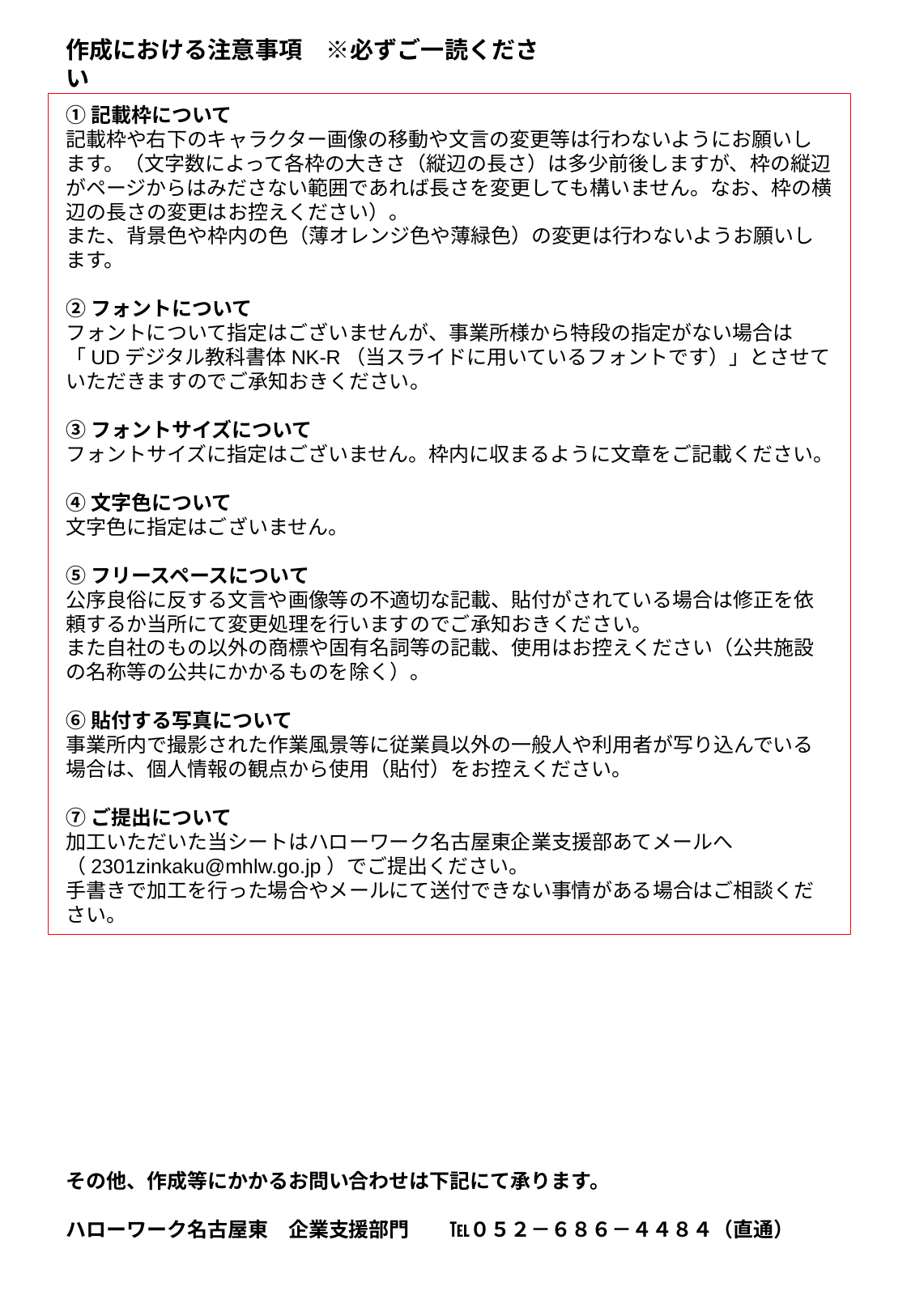

作成における注意事項　※必ずご一読ください
①記載枠について
記載枠や右下のキャラクター画像の移動や文言の変更等は行わないようにお願いします。（文字数によって各枠の大きさ（縦辺の長さ）は多少前後しますが、枠の縦辺がページからはみださない範囲であれば長さを変更しても構いません。なお、枠の横辺の長さの変更はお控えください）。
また、背景色や枠内の色（薄オレンジ色や薄緑色）の変更は行わないようお願いします。

②フォントについて
フォントについて指定はございませんが、事業所様から特段の指定がない場合は「UDデジタル教科書体NK-R（当スライドに用いているフォントです）」とさせていただきますのでご承知おきください。

③フォントサイズについて
フォントサイズに指定はございません。枠内に収まるように文章をご記載ください。

④文字色について
文字色に指定はございません。

⑤フリースペースについて
公序良俗に反する文言や画像等の不適切な記載、貼付がされている場合は修正を依頼するか当所にて変更処理を行いますのでご承知おきください。
また自社のもの以外の商標や固有名詞等の記載、使用はお控えください（公共施設の名称等の公共にかかるものを除く）。

⑥貼付する写真について
事業所内で撮影された作業風景等に従業員以外の一般人や利用者が写り込んでいる場合は、個人情報の観点から使用（貼付）をお控えください。

⑦ご提出について
加工いただいた当シートはハローワーク名古屋東企業支援部あてメールへ（2301zinkaku@mhlw.go.jp）でご提出ください。
手書きで加工を行った場合やメールにて送付できない事情がある場合はご相談ください。
その他、作成等にかかるお問い合わせは下記にて承ります。

ハローワーク名古屋東　企業支援部門　　℡０５２－６８６－４４８４（直通）